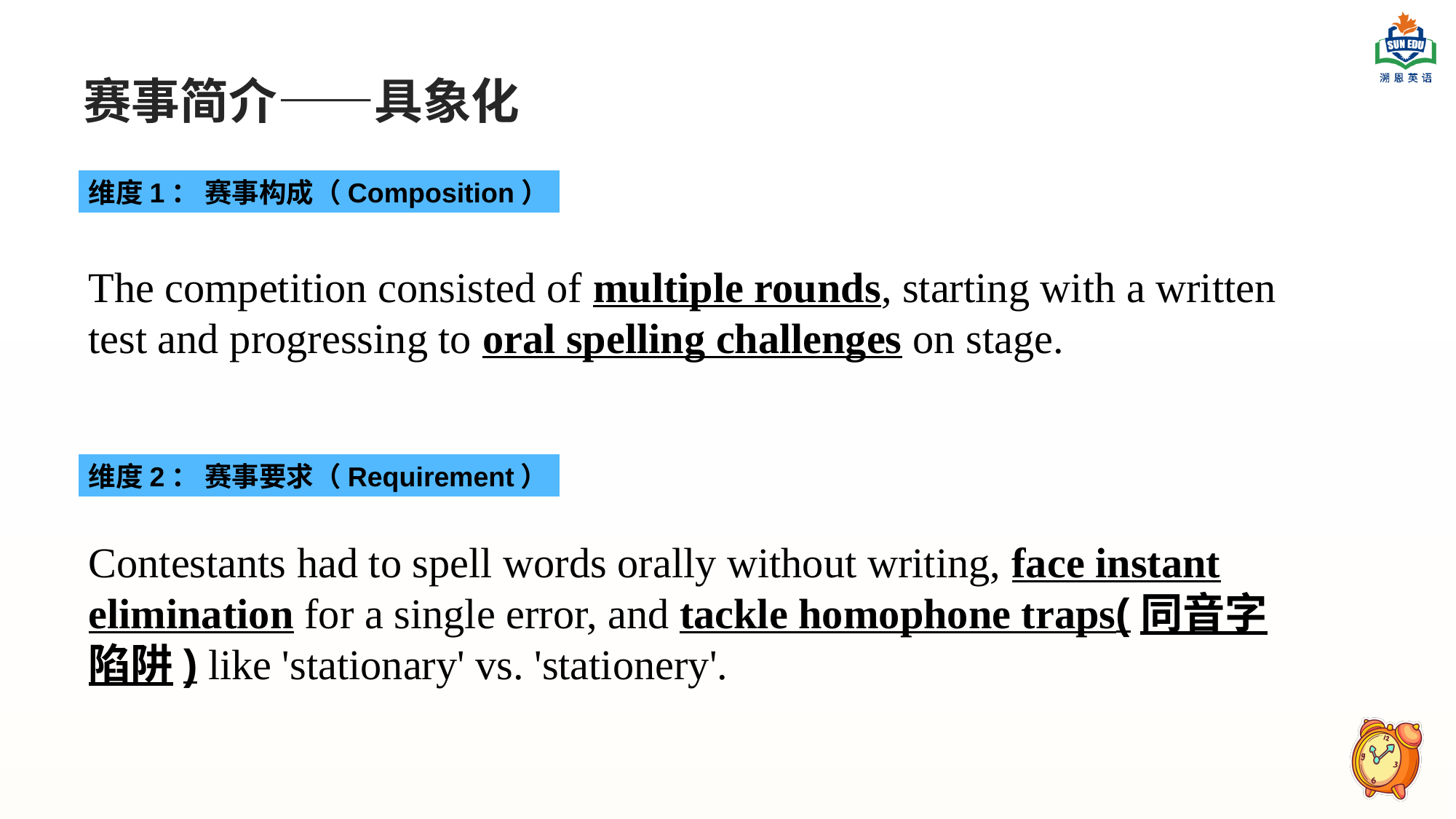

# 赛事简介——具象化
维度1： 赛事构成（Composition）
The competition consisted of multiple rounds, starting with a written test and progressing to oral spelling challenges on stage.
维度2： 赛事要求（Requirement）
Contestants had to spell words orally without writing, face instant elimination for a single error, and tackle homophone traps(同音字陷阱) like 'stationary' vs. 'stationery'.